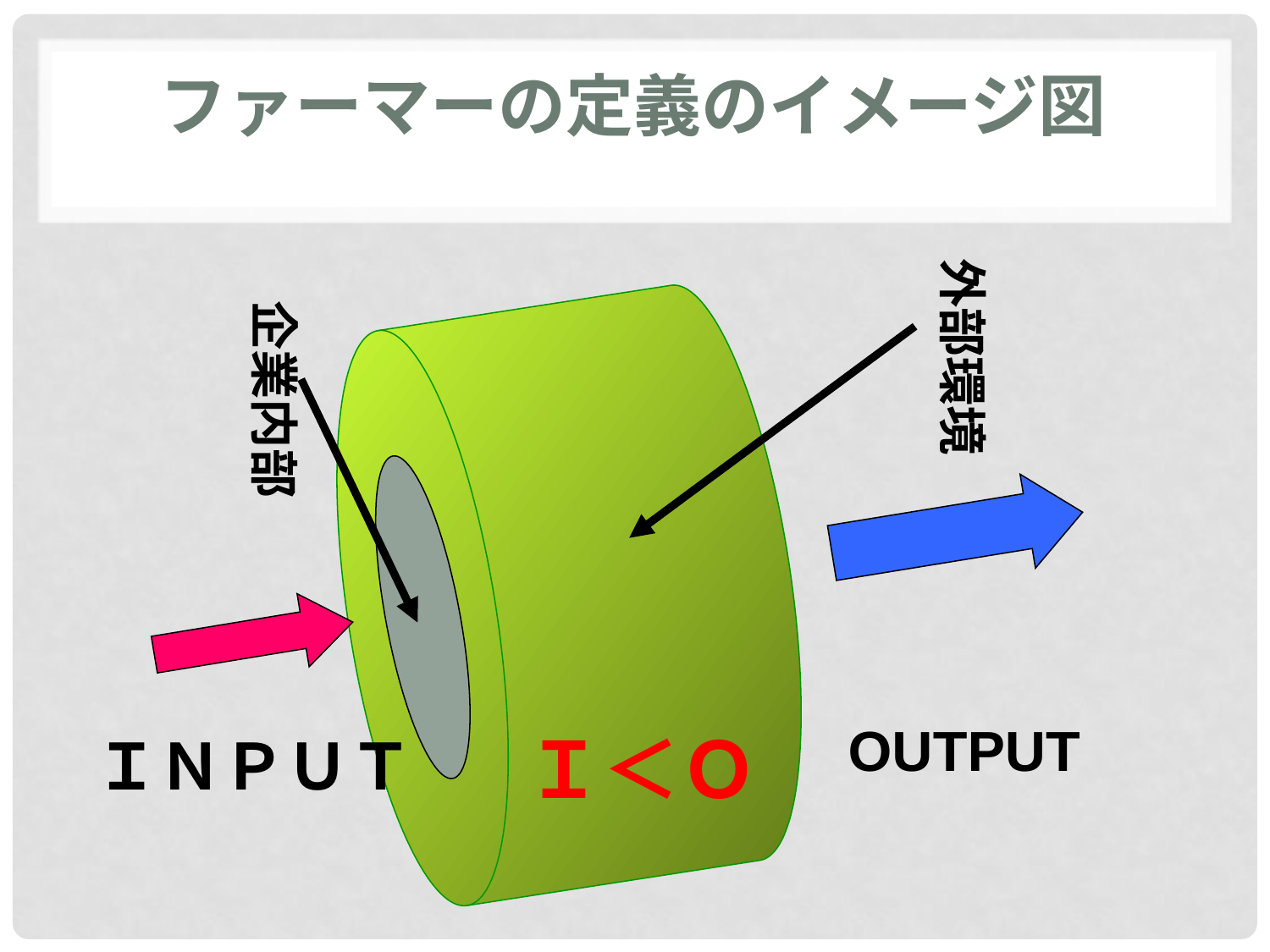

# ファーマーの定義のイメージ図
外部環境
企業内部

OUTPUT
Ｉ＜Ｏ
ＩＮＰＵＴ